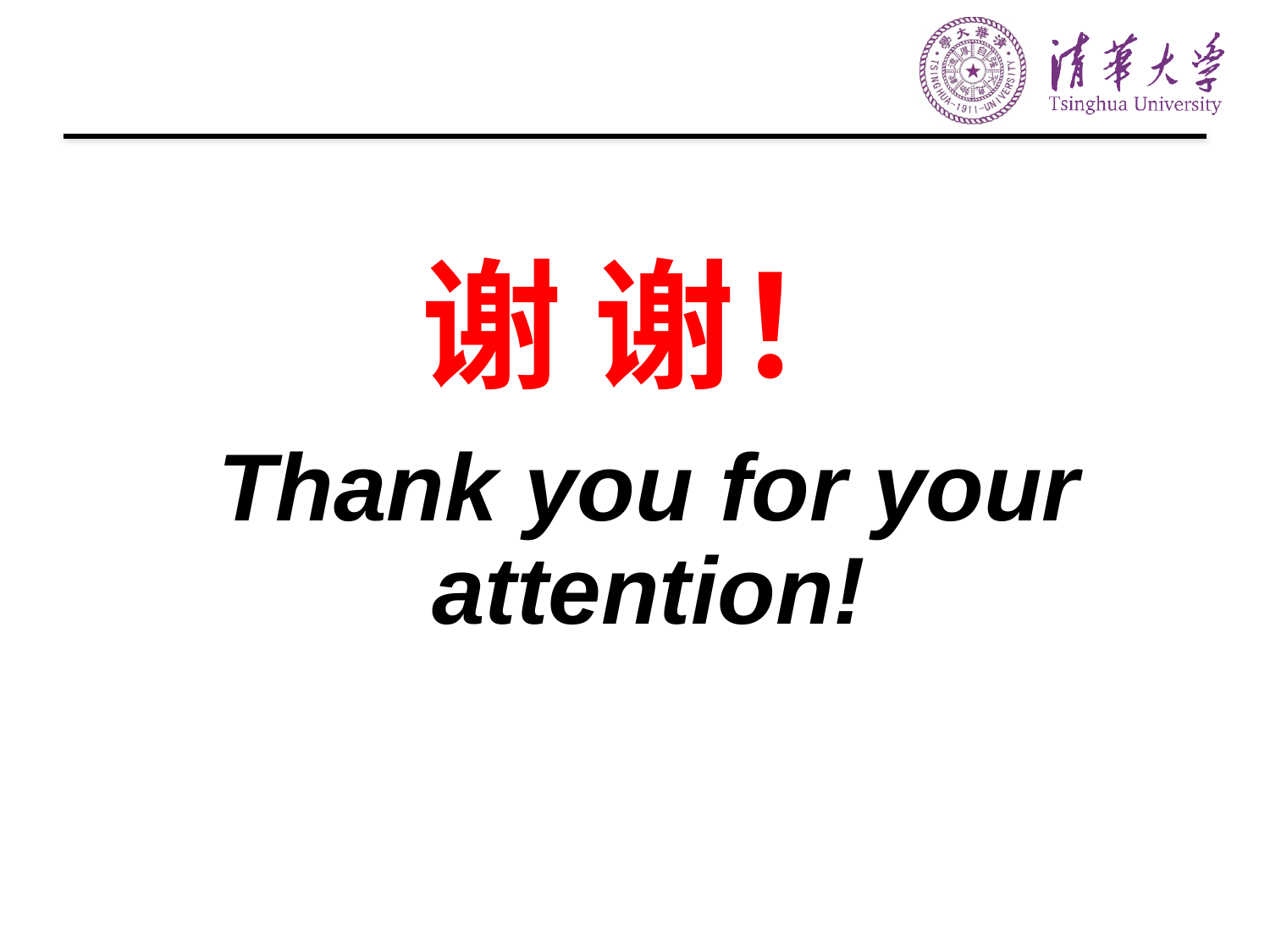

谢 谢！

Thank you for your attention!